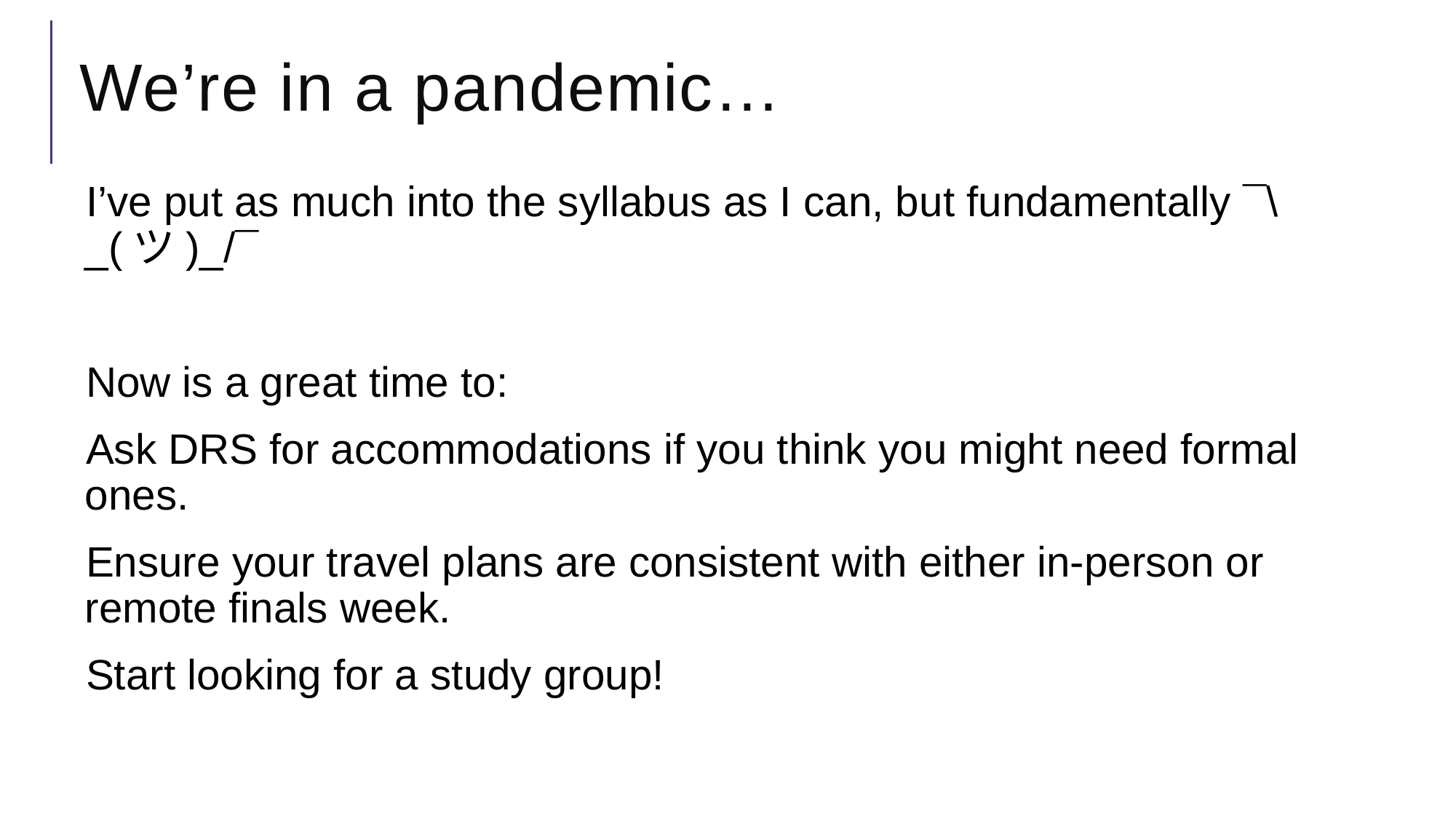

# We’re in a pandemic…
I’ve put as much into the syllabus as I can, but fundamentally ¯\_(ツ)_/¯

Now is a great time to:
Ask DRS for accommodations if you think you might need formal ones.
Ensure your travel plans are consistent with either in-person or remote finals week.
Start looking for a study group!